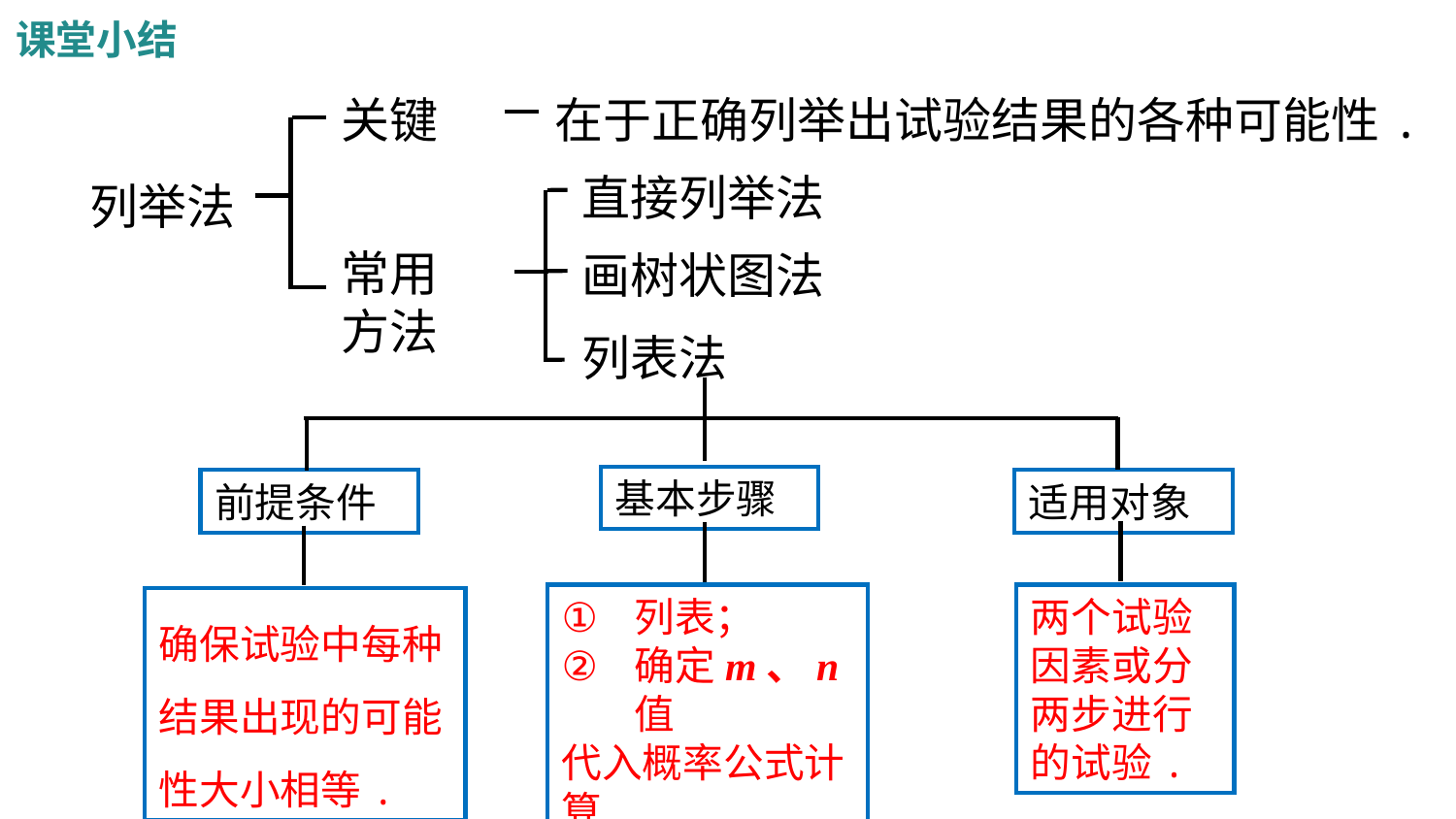

课堂小结
关键
在于正确列举出试验结果的各种可能性.
直接列举法
列举法
常用
方法
画树状图法
列表法
基本步骤
前提条件
适用对象
列表；
确定m、n值
代入概率公式计算.
两个试验因素或分两步进行的试验.
确保试验中每种结果出现的可能性大小相等.